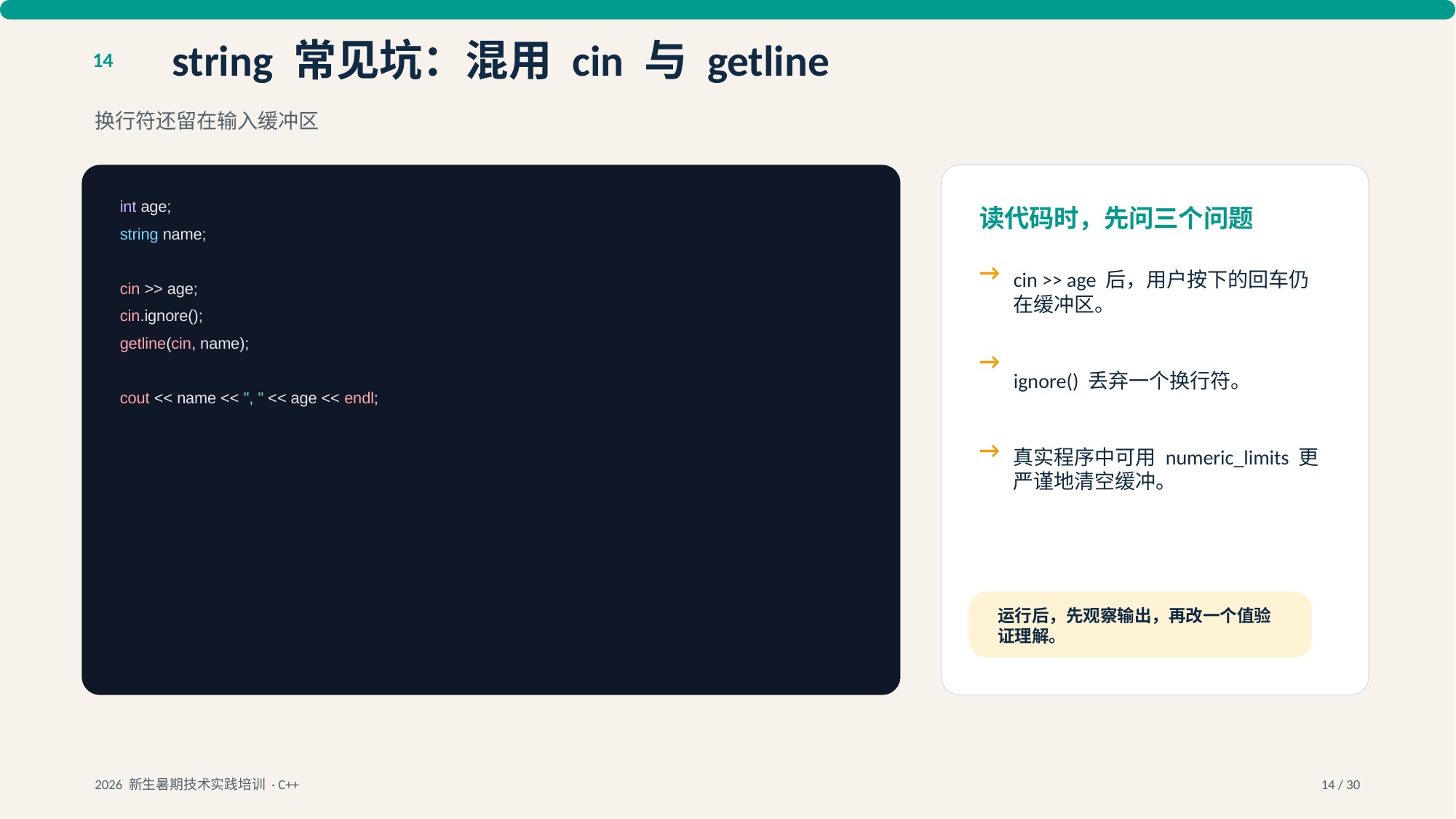

string 常见坑：混用 cin 与 getline
14
换行符还留在输入缓冲区

int age;
读代码时，先问三个问题
string name;

→
cin >> age 后，用户按下的回车仍在缓冲区。
cin >> age;
cin.ignore();
getline(cin, name);
→
ignore() 丢弃一个换行符。

cout << name << ", " << age << endl;
→
真实程序中可用 numeric_limits 更严谨地清空缓冲。

运行后，先观察输出，再改一个值验证理解。
2026 新生暑期技术实践培训 · C++
14 / 30